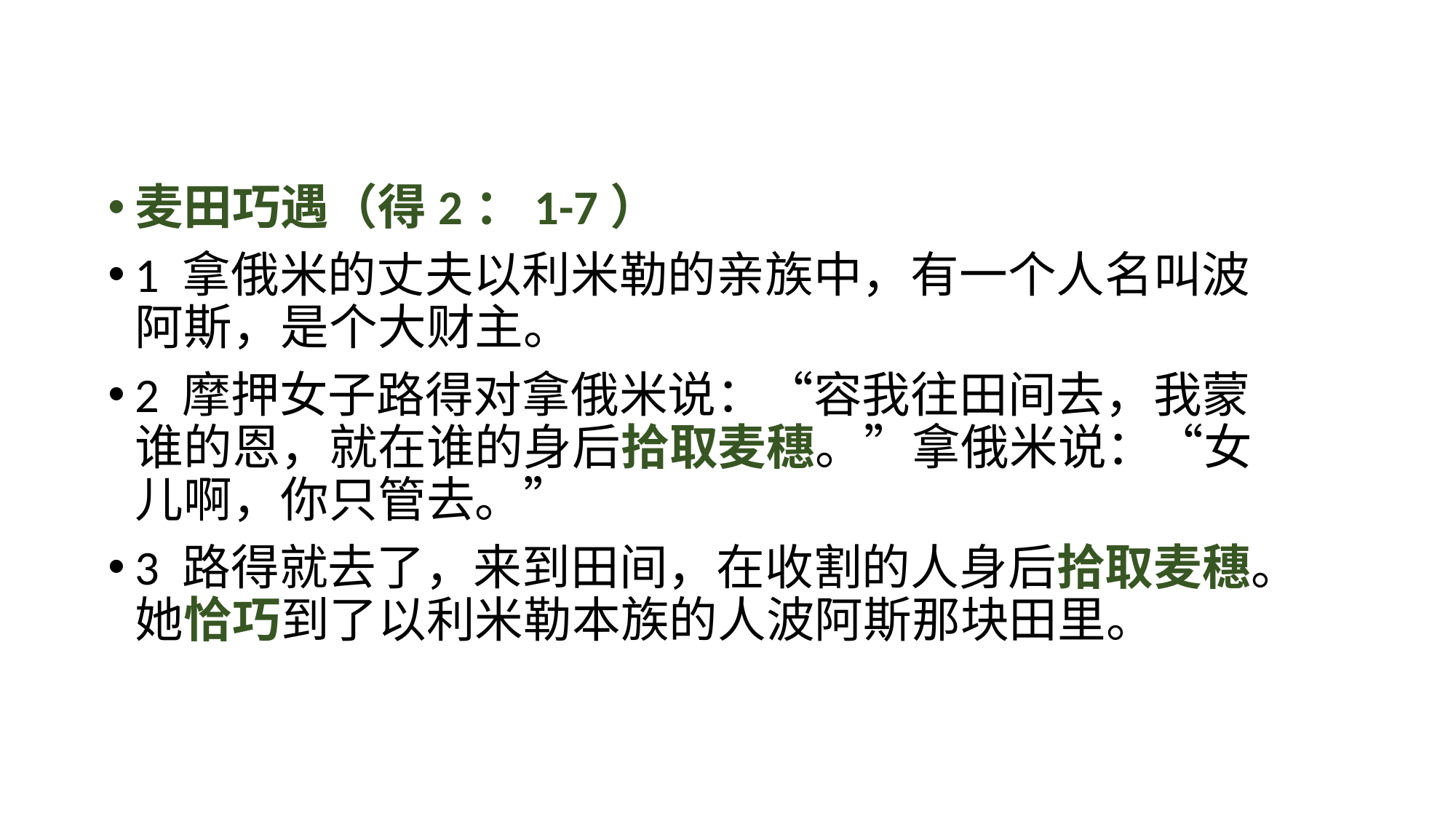

麦田巧遇（得2：1-7）
1 拿俄米的丈夫以利米勒的亲族中，有一个人名叫波阿斯，是个大财主。
2 摩押女子路得对拿俄米说：“容我往田间去，我蒙谁的恩，就在谁的身后拾取麦穗。”拿俄米说：“女儿啊，你只管去。”
3 路得就去了，来到田间，在收割的人身后拾取麦穗。她恰巧到了以利米勒本族的人波阿斯那块田里。